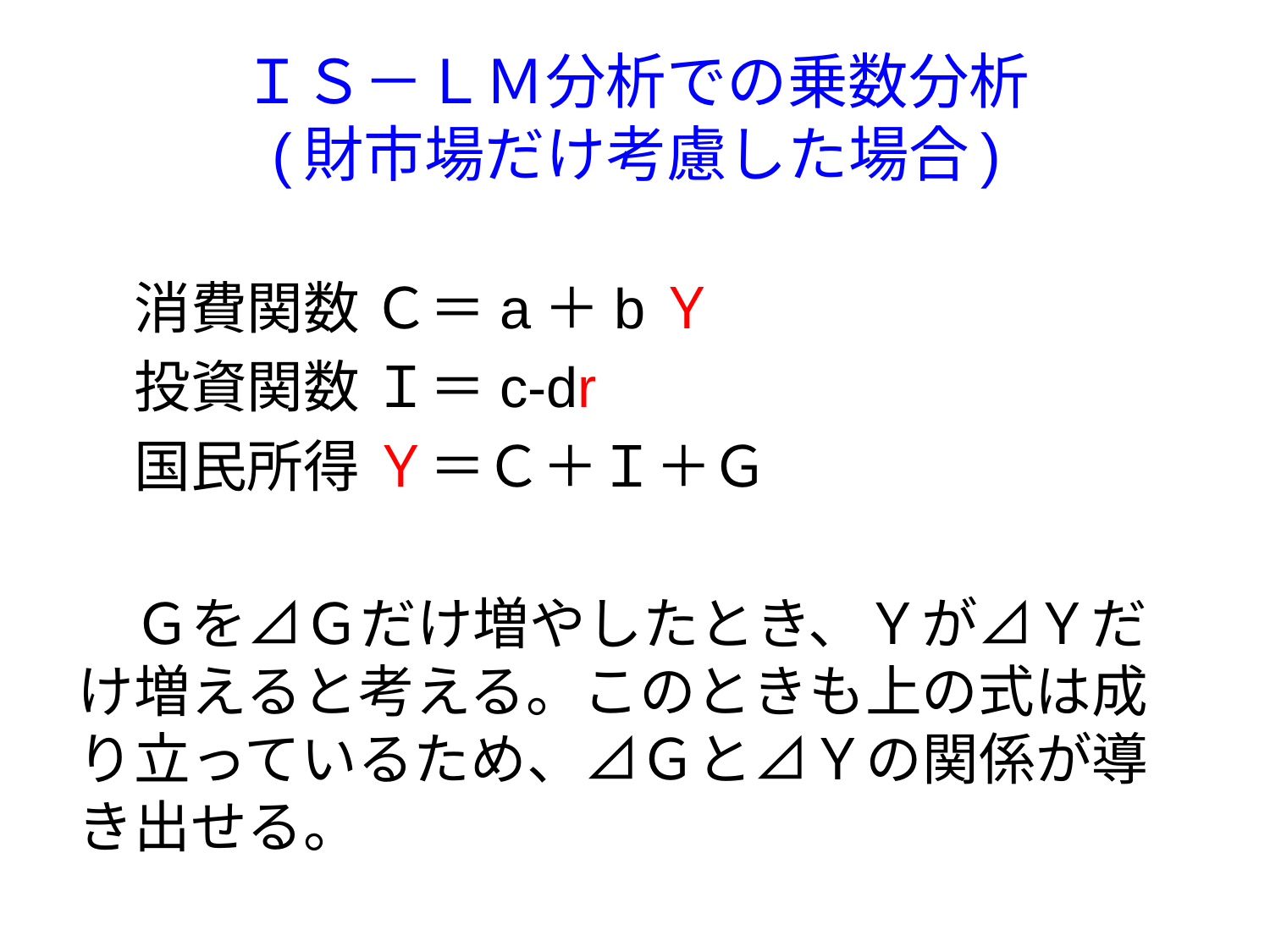

# ＩＳ－ＬＭ分析での乗数分析 (財市場だけ考慮した場合)
　消費関数 Ｃ＝a＋bＹ
　投資関数 Ｉ＝c-dr
　国民所得 Ｙ＝Ｃ＋Ｉ＋Ｇ

　Ｇを⊿Ｇだけ増やしたとき、Ｙが⊿Ｙだけ増えると考える。このときも上の式は成り立っているため、⊿Ｇと⊿Ｙの関係が導き出せる。